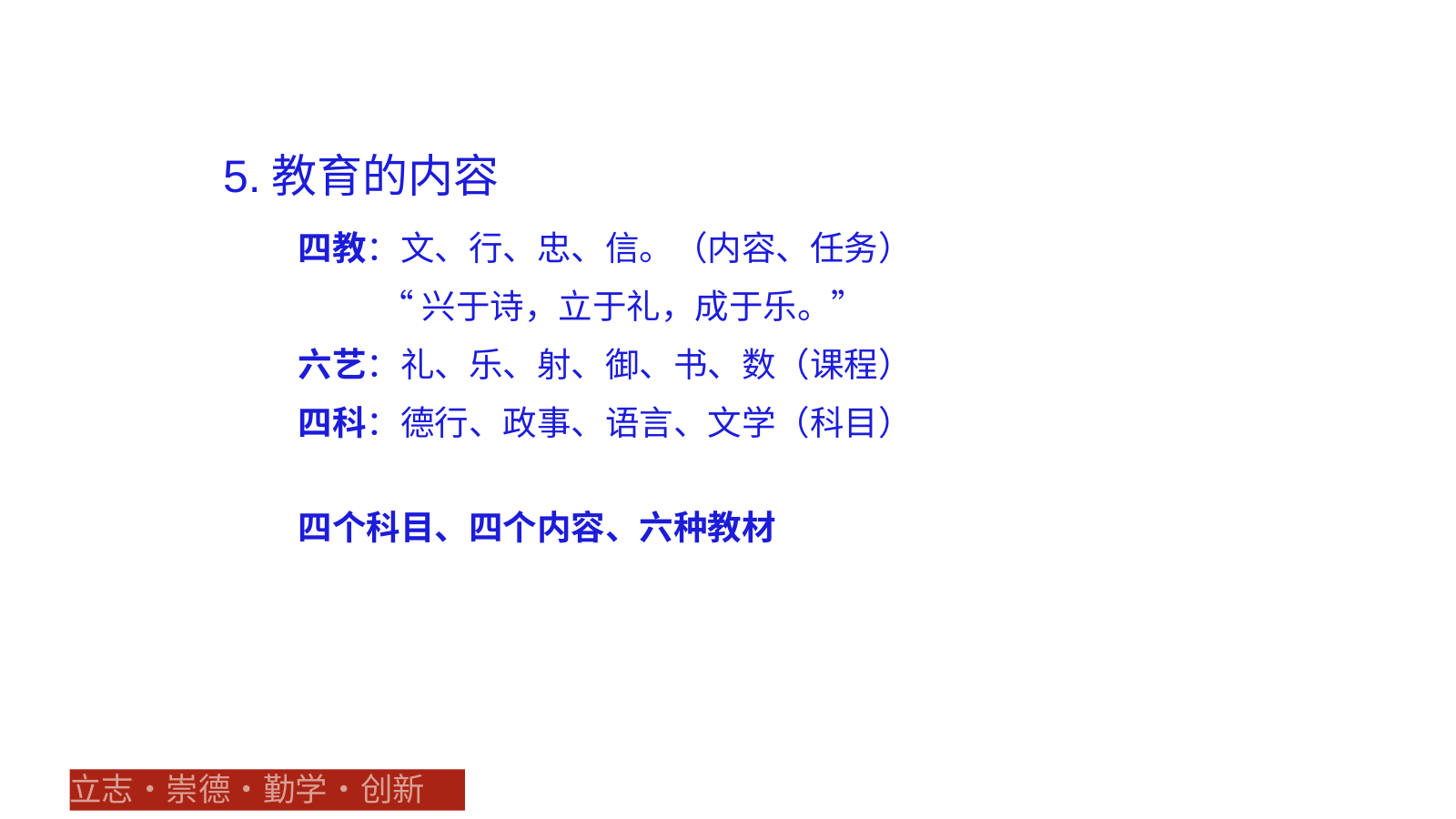

5.教育的内容
四教：文、行、忠、信。（内容、任务）
“兴于诗，立于礼，成于乐。”
六艺：礼、乐、射、御、书、数（课程）
四科：德行、政事、语言、文学（科目）
四个科目、四个内容、六种教材
立志•崇德•勤学•创新